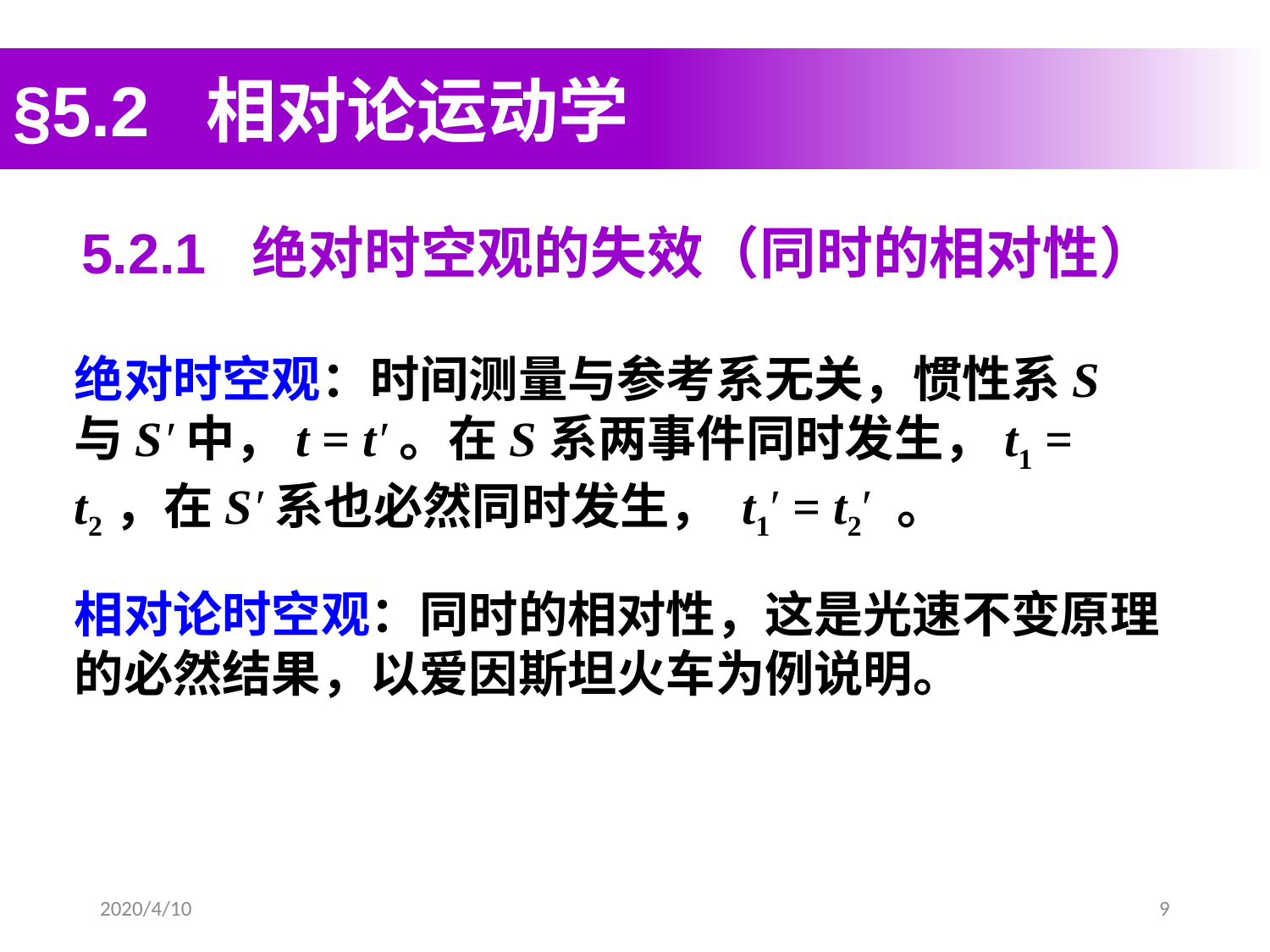

# §5.2  相对论运动学
5.2.1  绝对时空观的失效（同时的相对性）
绝对时空观：时间测量与参考系无关，惯性系S与S′中，t = t′。在S系两事件同时发生，t1 = t2，在S′系也必然同时发生， t1′ = t2′ 。
相对论时空观：同时的相对性，这是光速不变原理的必然结果，以爱因斯坦火车为例说明。
2020/4/10
9